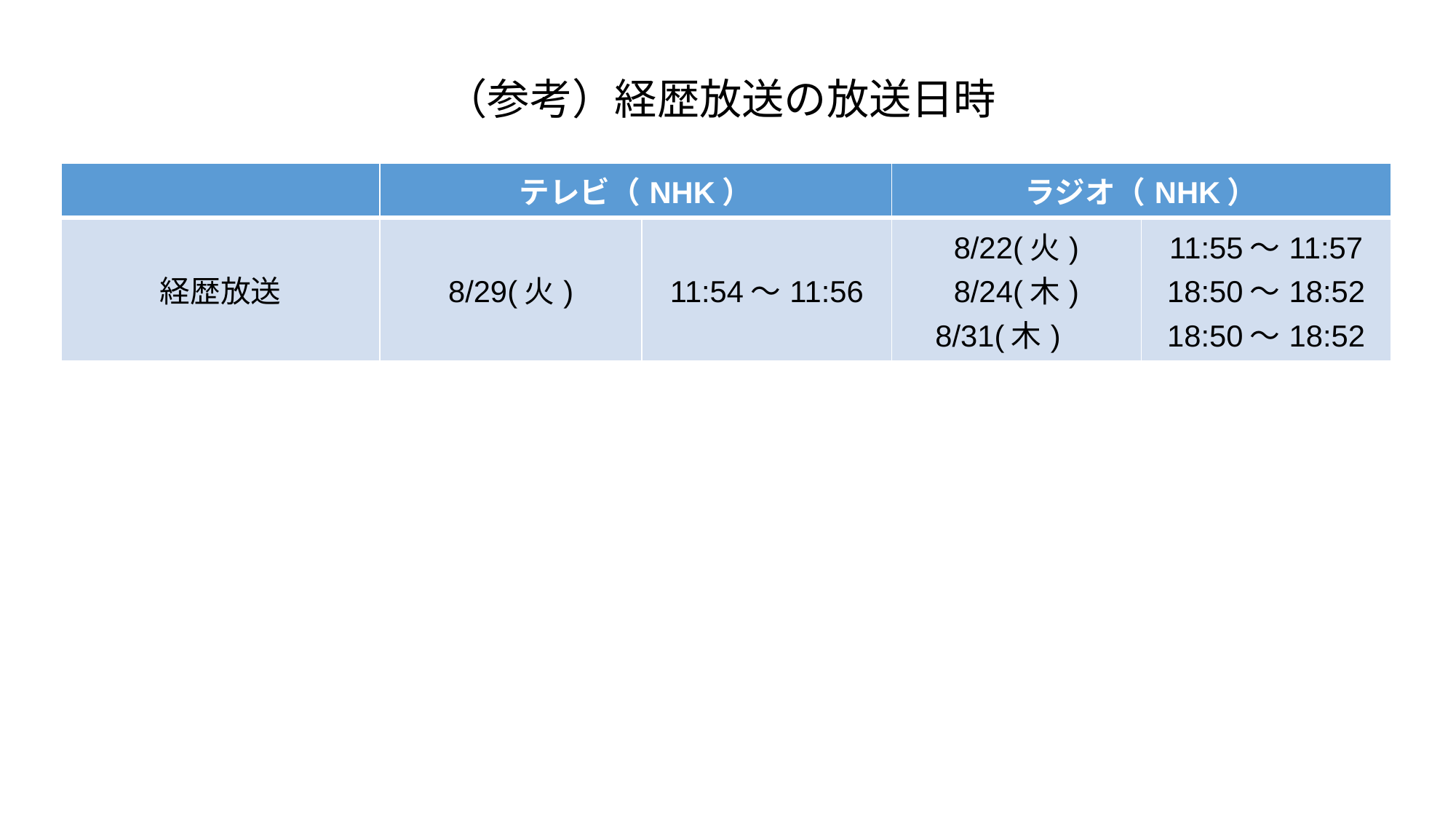

# （参考）経歴放送の放送日時
|  | テレビ（NHK） |  | ラジオ（NHK） |  |
| --- | --- | --- | --- | --- |
| 経歴放送 | 8/29(火) | 11:54～11:56 | 8/22(火) 8/24(木) 8/31(木) | 11:55～11:57 18:50～18:52 18:50～18:52 |